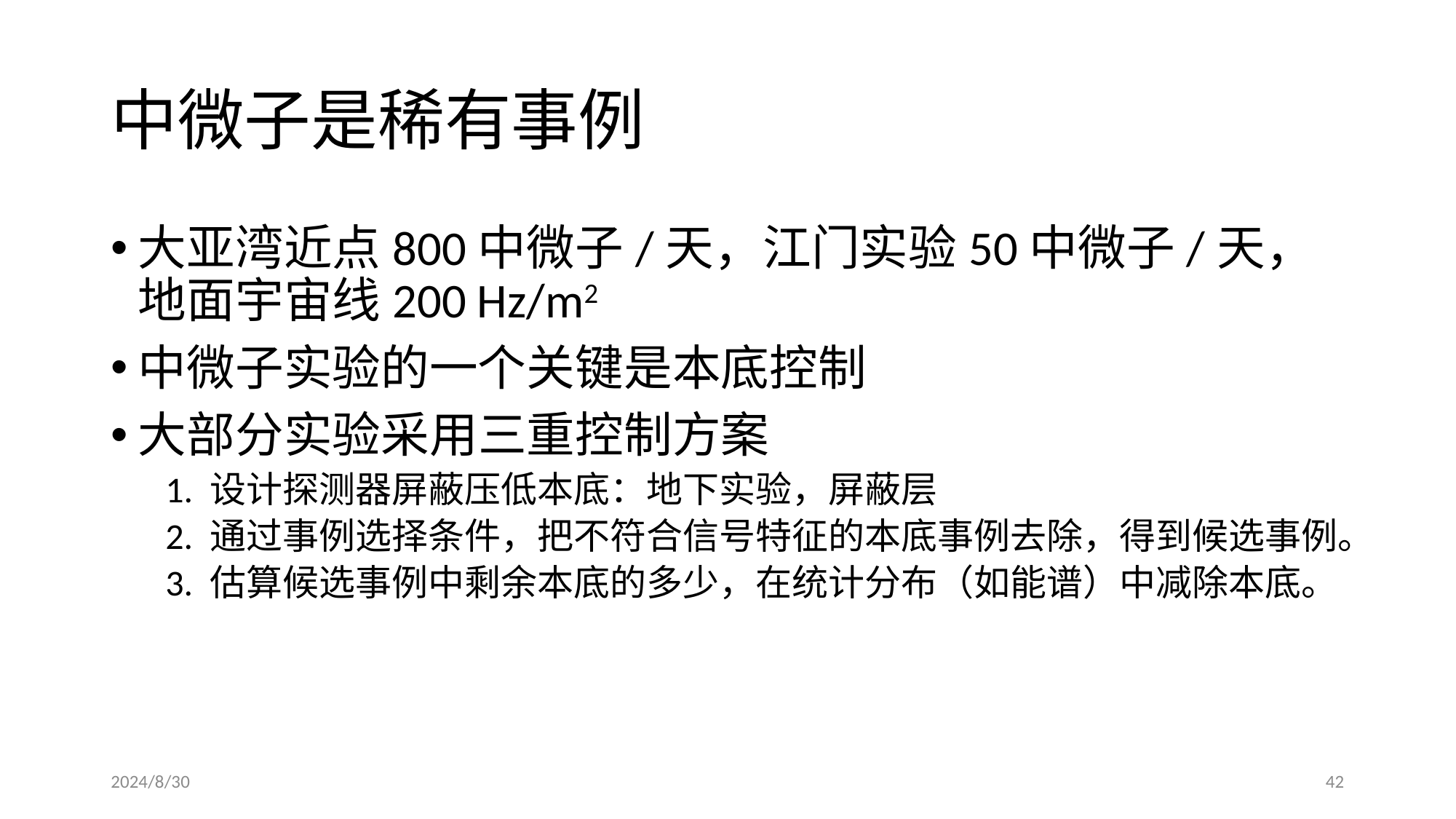

# 中微子是稀有事例
大亚湾近点800中微子/天，江门实验50中微子/天，地面宇宙线200 Hz/m2
中微子实验的一个关键是本底控制
大部分实验采用三重控制方案
1. 设计探测器屏蔽压低本底：地下实验，屏蔽层
2. 通过事例选择条件，把不符合信号特征的本底事例去除，得到候选事例。
3. 估算候选事例中剩余本底的多少，在统计分布（如能谱）中减除本底。

2024/8/30
42